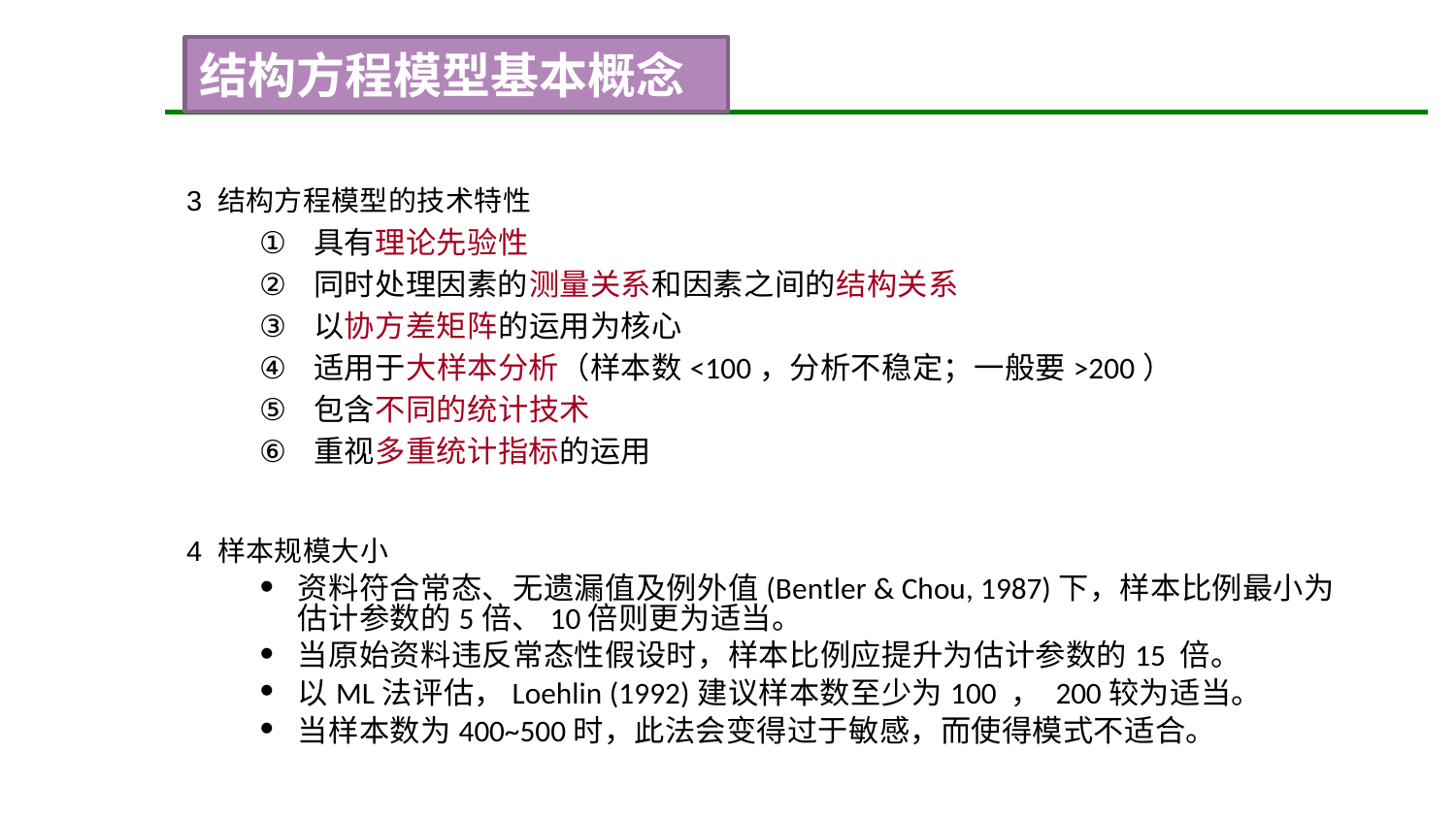

结构方程模型基本概念
3 结构方程模型的技术特性
具有理论先验性
同时处理因素的测量关系和因素之间的结构关系
以协方差矩阵的运用为核心
适用于大样本分析（样本数<100，分析不稳定；一般要>200）
包含不同的统计技术
重视多重统计指标的运用

4 样本规模大小
资料符合常态、无遗漏值及例外值(Bentler & Chou, 1987)下，样本比例最小为估计参数的5倍、10倍则更为适当。
当原始资料违反常态性假设时，样本比例应提升为估计参数的15 倍。
以ML法评估，Loehlin (1992)建议样本数至少为100 ， 200较为适当。
当样本数为400~500时，此法会变得过于敏感，而使得模式不适合。